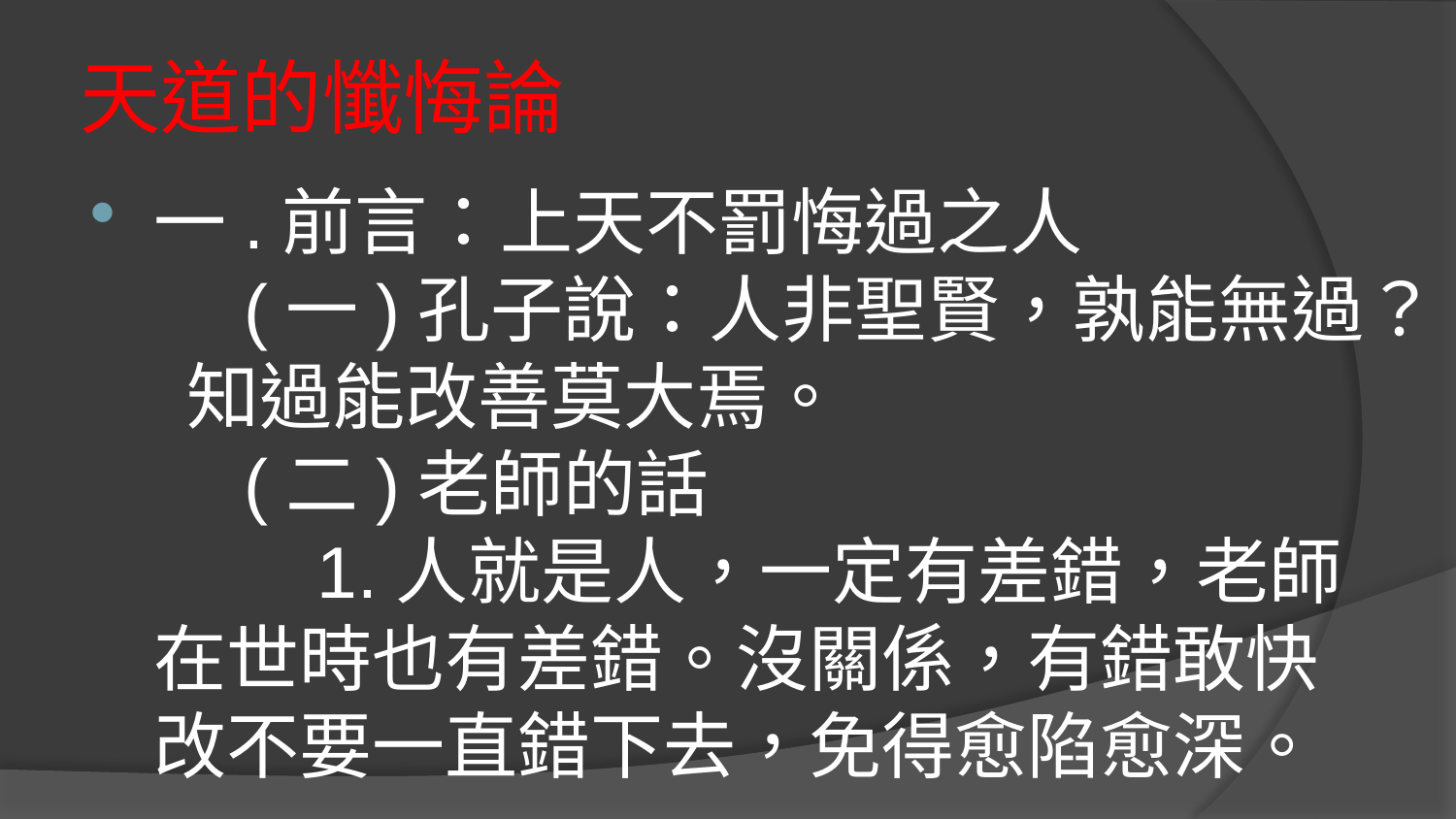

# 天道的懺悔論
一.前言：上天不罰悔過之人
　(一)孔子說：人非聖賢，孰能無過？  知過能改善莫大焉。
　(二)老師的話
　　1.人就是人，一定有差錯，老師在世時也有差錯。沒關係，有錯敢快改不要一直錯下去，免得愈陷愈深。